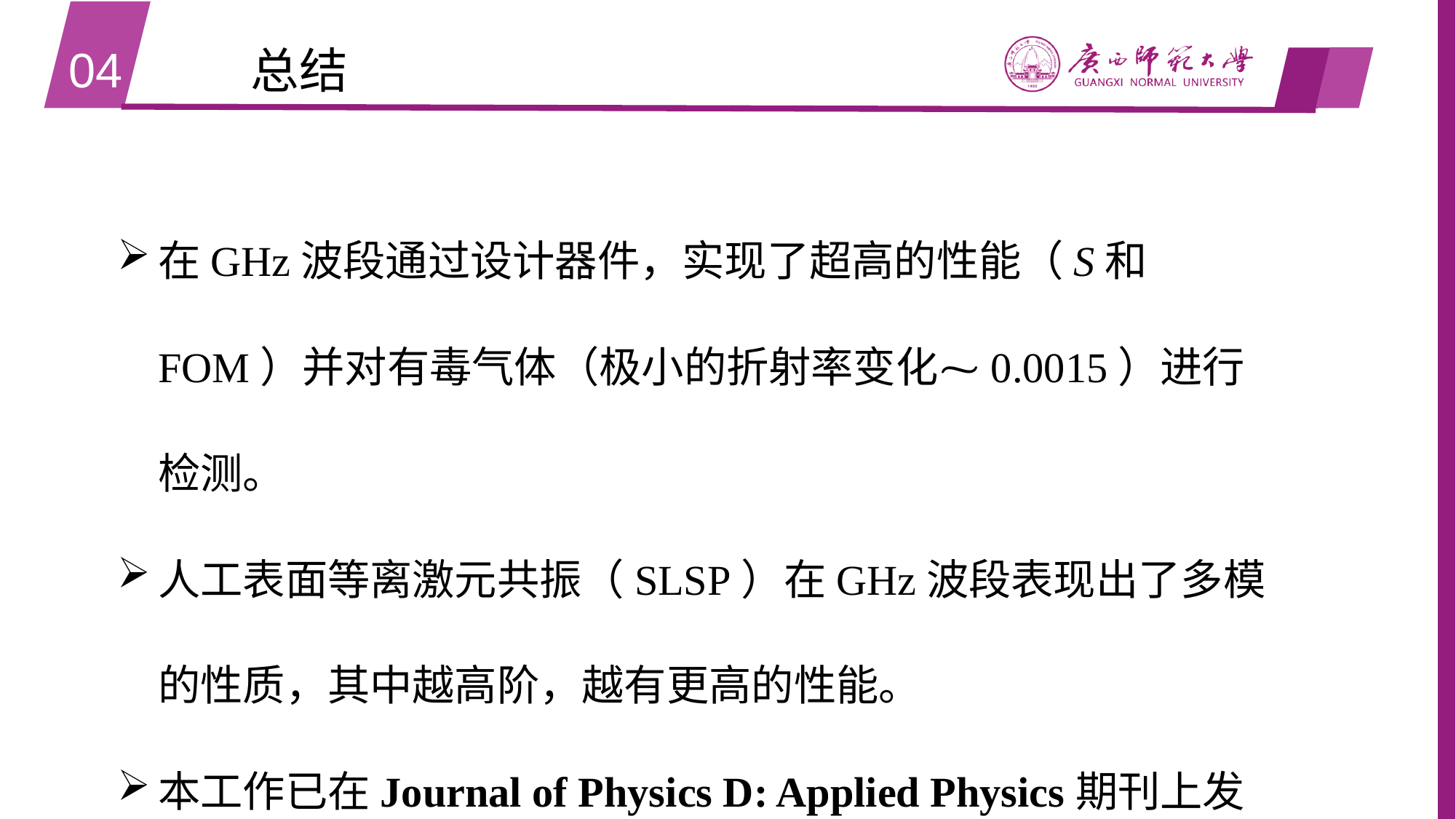

04
总结

在GHz波段通过设计器件，实现了超高的性能（S和FOM）并对有毒气体（极小的折射率变化⁓0.0015）进行检测。
人工表面等离激元共振（SLSP）在GHz波段表现出了多模的性质，其中越高阶，越有更高的性能。
本工作已在Journal of Physics D: Applied Physics期刊上发表。